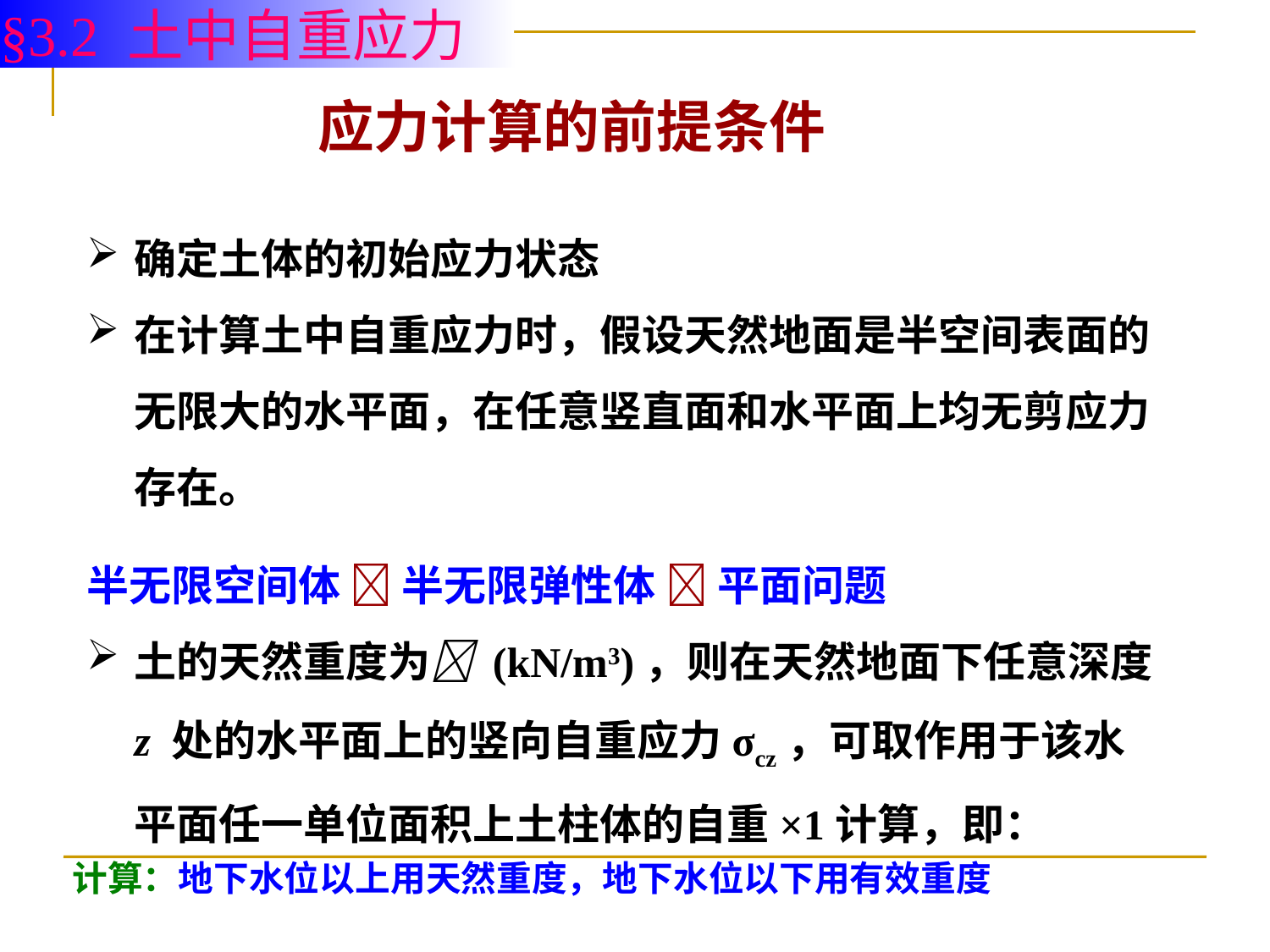

§3.2 土中自重应力
应力计算的前提条件
确定土体的初始应力状态
在计算土中自重应力时，假设天然地面是半空间表面的无限大的水平面，在任意竖直面和水平面上均无剪应力存在。
半无限空间体 → 半无限弹性体 → 平面问题
土的天然重度为γ (kN/m3)，则在天然地面下任意深度z 处的水平面上的竖向自重应力σcz，可取作用于该水平面任一单位面积上土柱体的自重×1计算，即：
计算：地下水位以上用天然重度，地下水位以下用有效重度
7